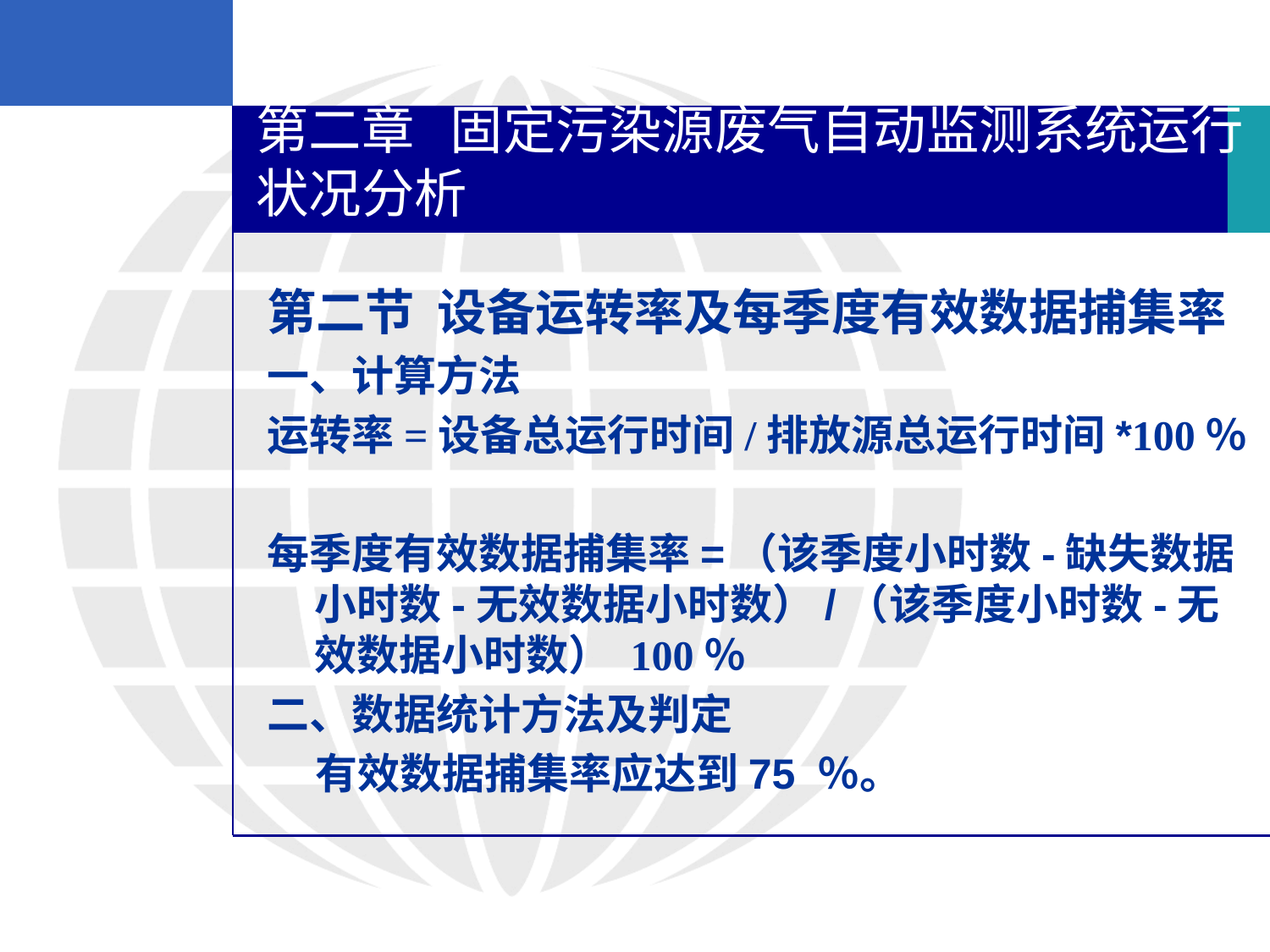

第二章   固定污染源废气自动监测系统运行状况分析
第二节  设备运转率及每季度有效数据捕集率
一、计算方法
运转率=设备总运行时间/排放源总运行时间*100％

每季度有效数据捕集率=（该季度小时数-缺失数据小时数-无效数据小时数）/（该季度小时数-无效数据小时数） 100％
二、数据统计方法及判定
    有效数据捕集率应达到75 ％。